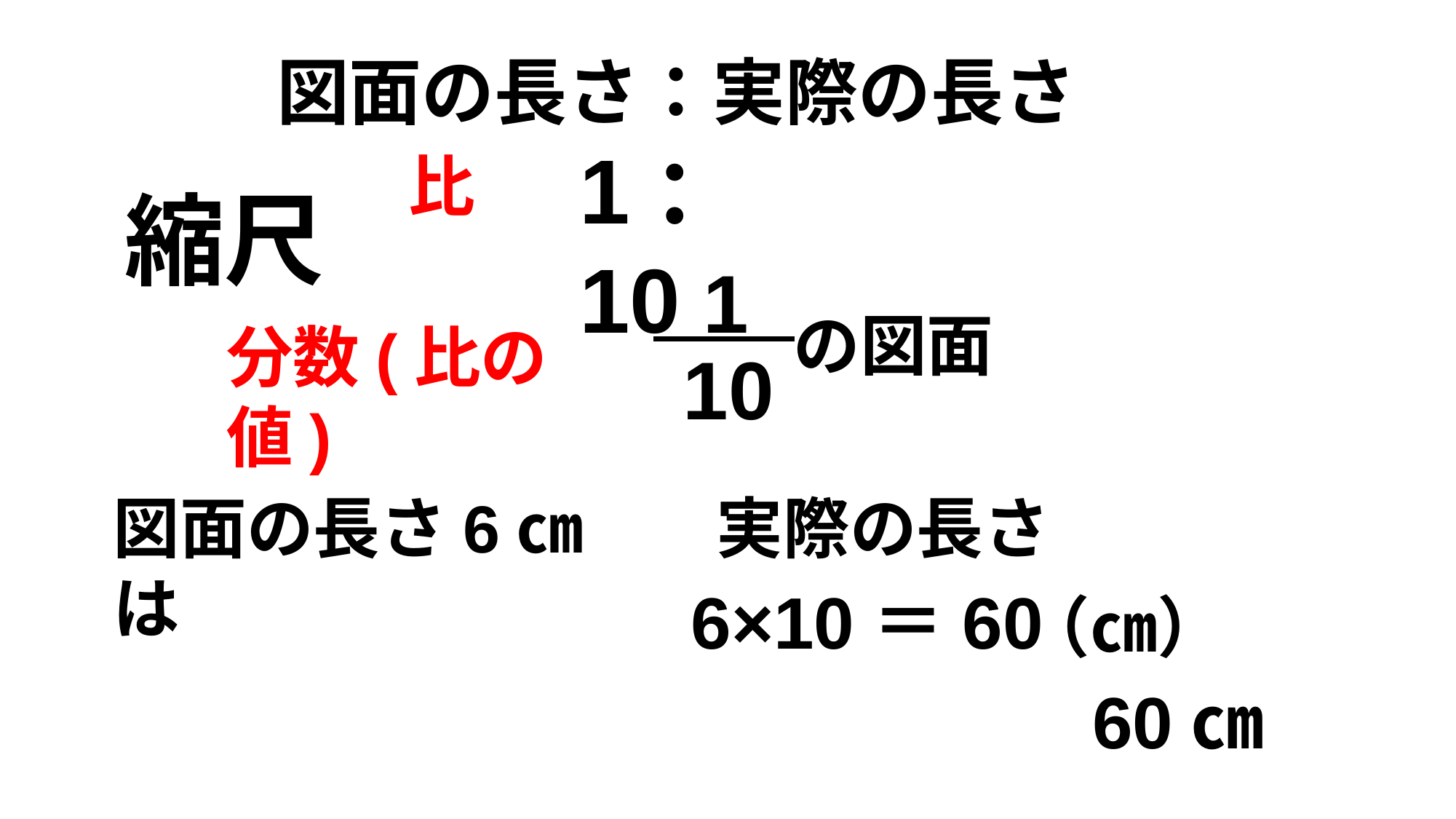

図面の長さ：実際の長さ
1：10
比
縮尺
1
10
の図面
分数(比の値)
図面の長さ6㎝　　実際の長さは
6×10＝60
（㎝）
60㎝